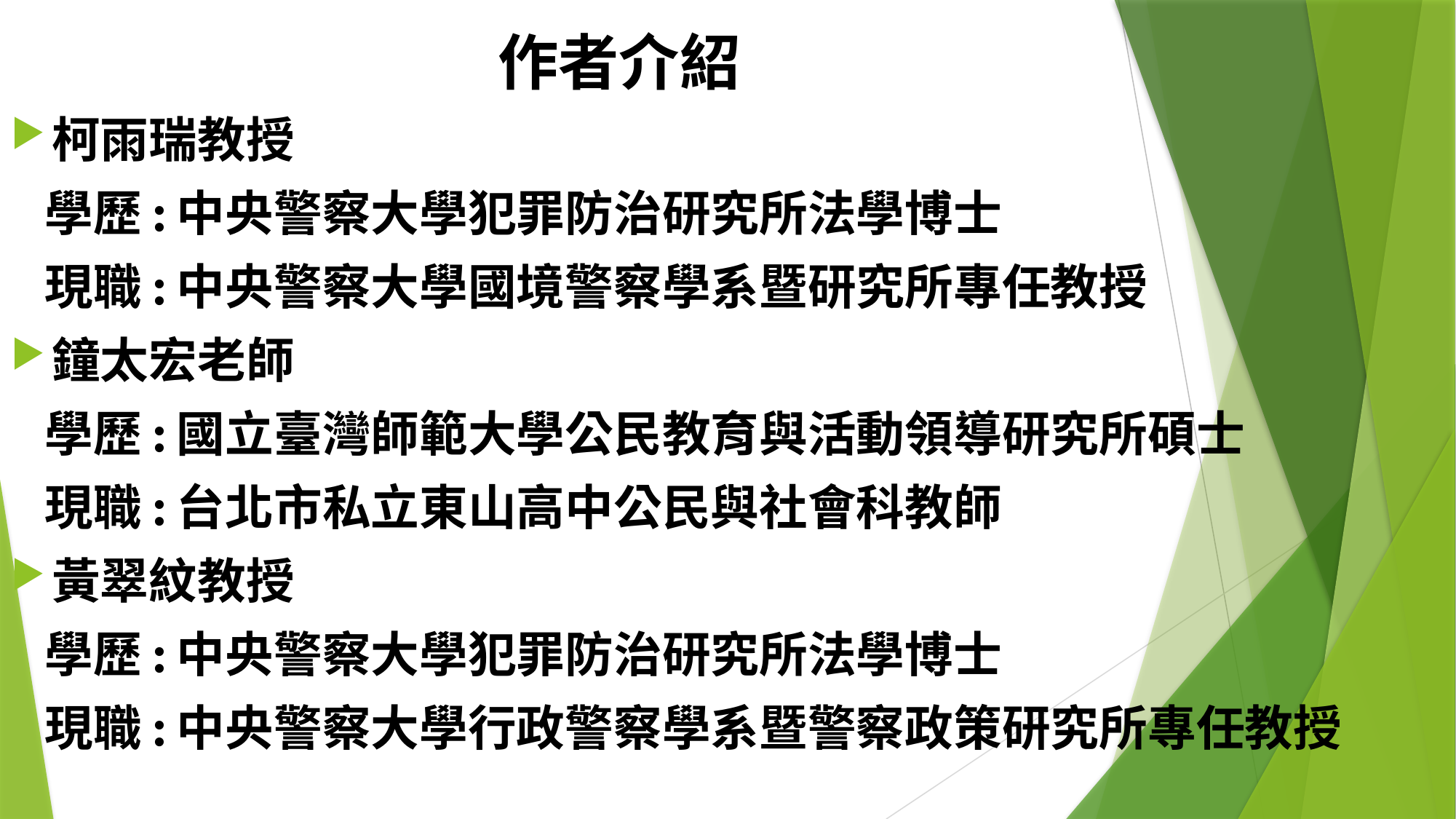

# 作者介紹
柯雨瑞教授
  學歷:中央警察大學犯罪防治研究所法學博士
  現職:中央警察大學國境警察學系暨研究所專任教授
鐘太宏老師
  學歷:國立臺灣師範大學公民教育與活動領導研究所碩士
  現職:台北市私立東山高中公民與社會科教師
黃翠紋教授
  學歷:中央警察大學犯罪防治研究所法學博士
  現職:中央警察大學行政警察學系暨警察政策研究所專任教授